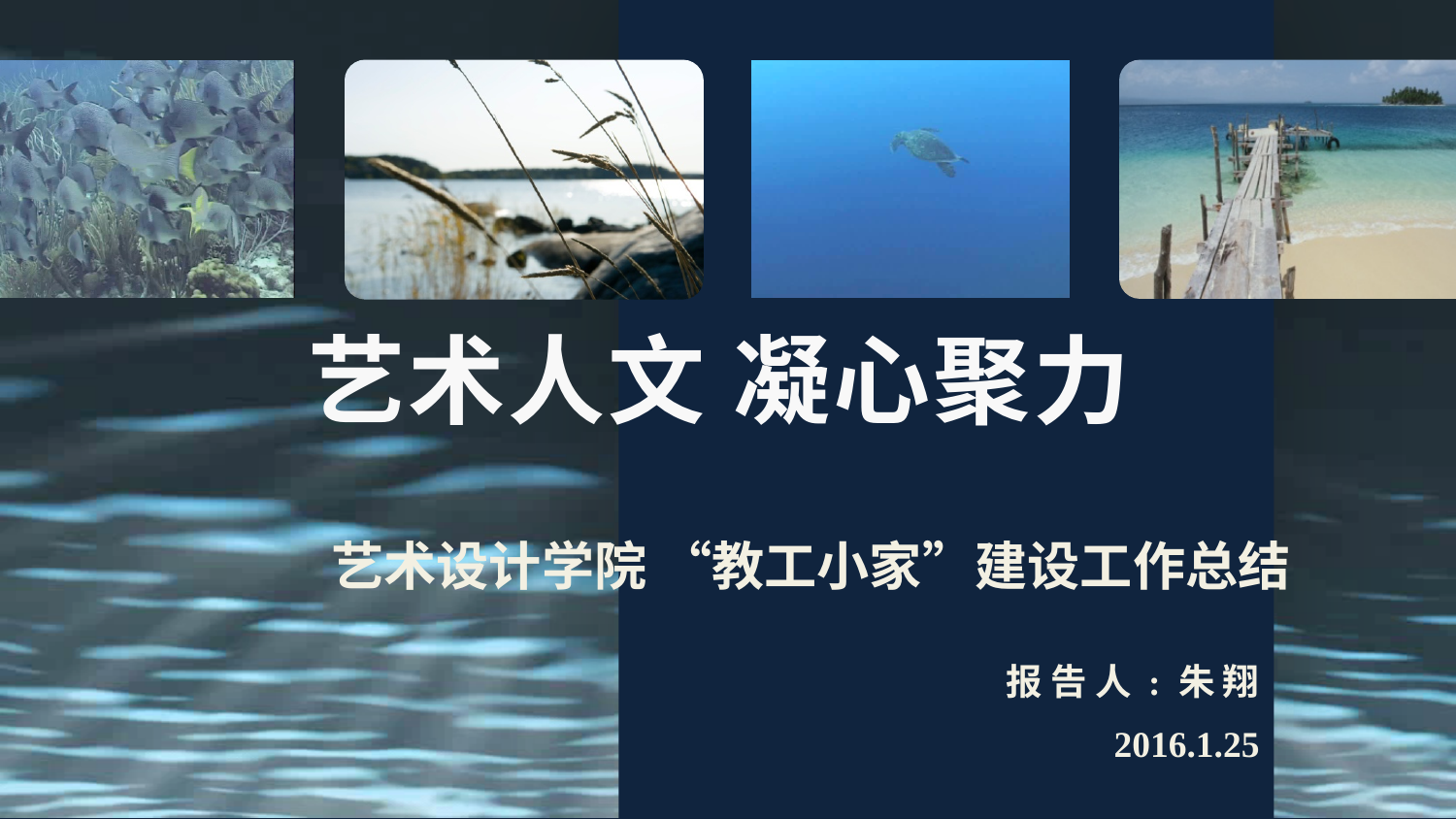

艺术人文 凝心聚力
# 艺术设计学院 “教工小家”建设工作总结

 报 告 人 : 朱 翔
2016.1.25